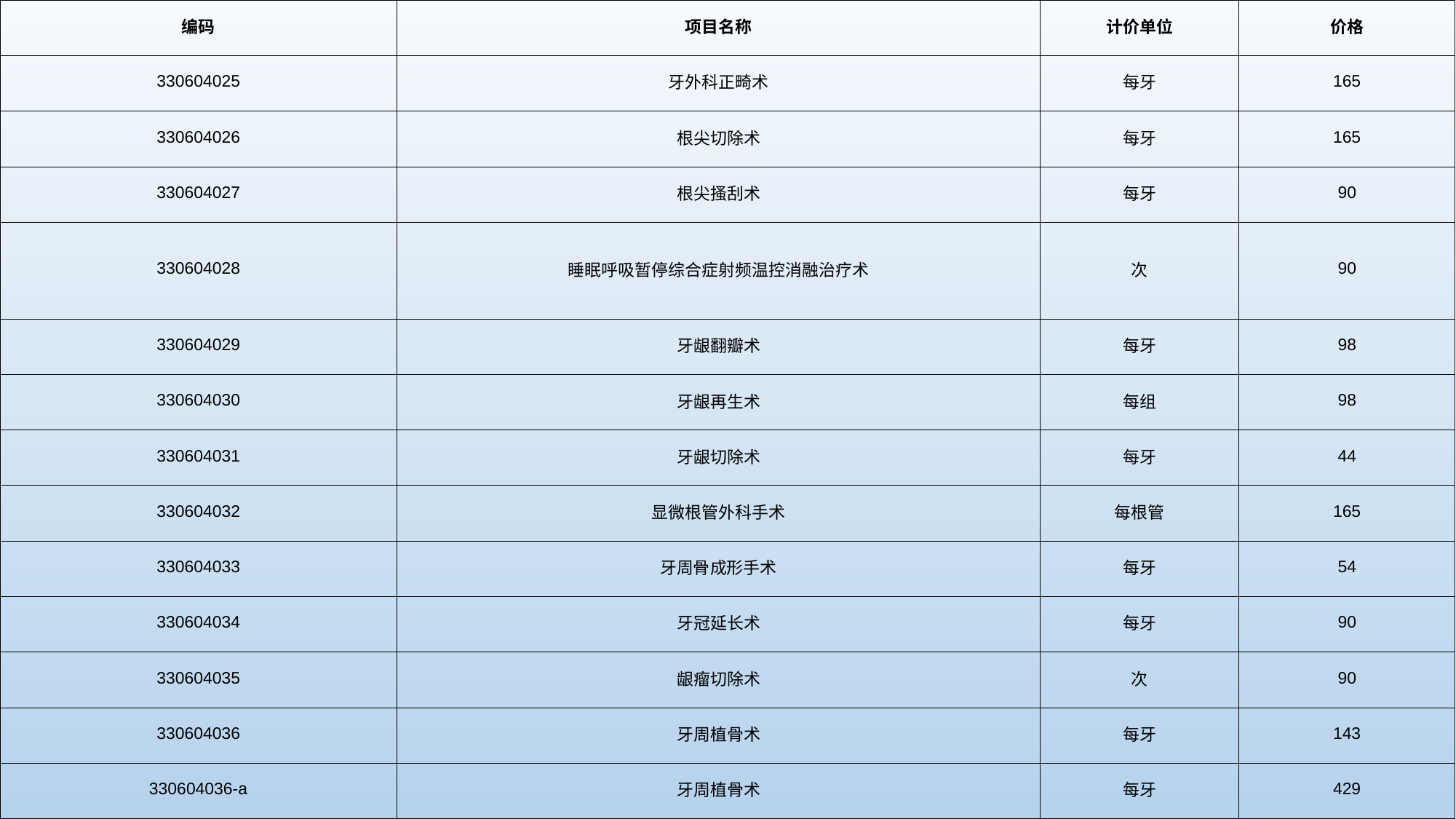

| 编码 | 项目名称 | 计价单位 | 价格 |
| --- | --- | --- | --- |
| 330604025 | 牙外科正畸术 | 每牙 | 165 |
| 330604026 | 根尖切除术 | 每牙 | 165 |
| 330604027 | 根尖搔刮术 | 每牙 | 90 |
| 330604028 | 睡眠呼吸暂停综合症射频温控消融治疗术 | 次 | 90 |
| 330604029 | 牙龈翻瓣术 | 每牙 | 98 |
| 330604030 | 牙龈再生术 | 每组 | 98 |
| 330604031 | 牙龈切除术 | 每牙 | 44 |
| 330604032 | 显微根管外科手术 | 每根管 | 165 |
| 330604033 | 牙周骨成形手术 | 每牙 | 54 |
| 330604034 | 牙冠延长术 | 每牙 | 90 |
| 330604035 | 龈瘤切除术 | 次 | 90 |
| 330604036 | 牙周植骨术 | 每牙 | 143 |
| 330604036-a | 牙周植骨术 | 每牙 | 429 |